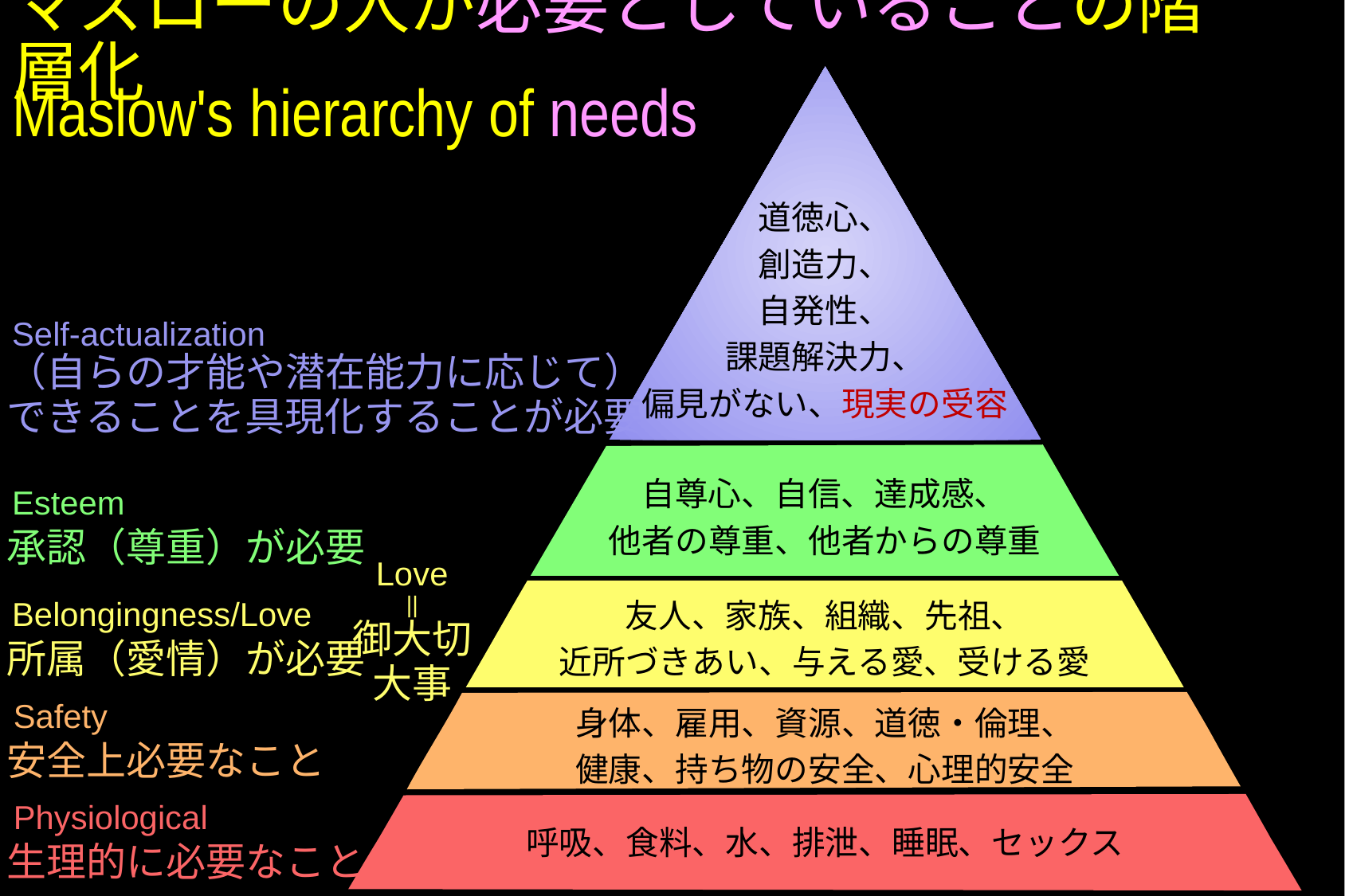

マズローの人が必要としていることの階層化

Maslow's hierarchy of needs
道徳心、
創造力、
自発性、
課題解決力、
偏見がない、現実の受容
Self-actualization
（自らの才能や潜在能力に応じて）
できることを具現化することが必要

自尊心、自信、達成感、
他者の尊重、他者からの尊重
Esteem
承認（尊重）が必要
Love
||
御大切
大事

友人、家族、組織、先祖、
近所づきあい、与える愛、受ける愛
Belongingness/Love
所属（愛情）が必要
Safety
身体、雇用、資源、道徳・倫理、
健康、持ち物の安全、心理的安全

安全上必要なこと
Physiological

呼吸、食料、水、排泄、睡眠、セックス
生理的に必要なこと